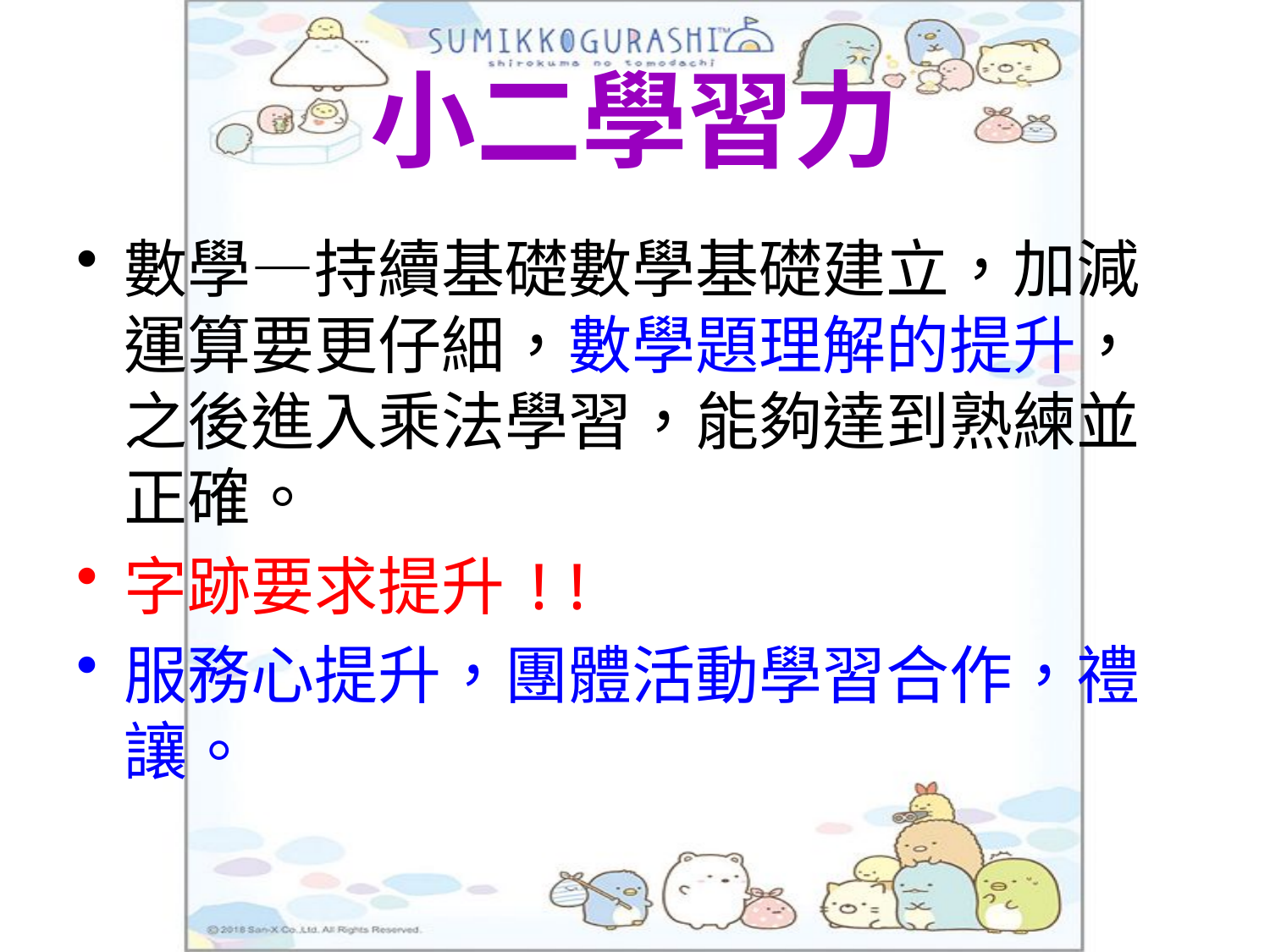

# 小二學習力
數學—持續基礎數學基礎建立，加減運算要更仔細，數學題理解的提升，之後進入乘法學習，能夠達到熟練並正確。
字跡要求提升!!
服務心提升，團體活動學習合作，禮讓。